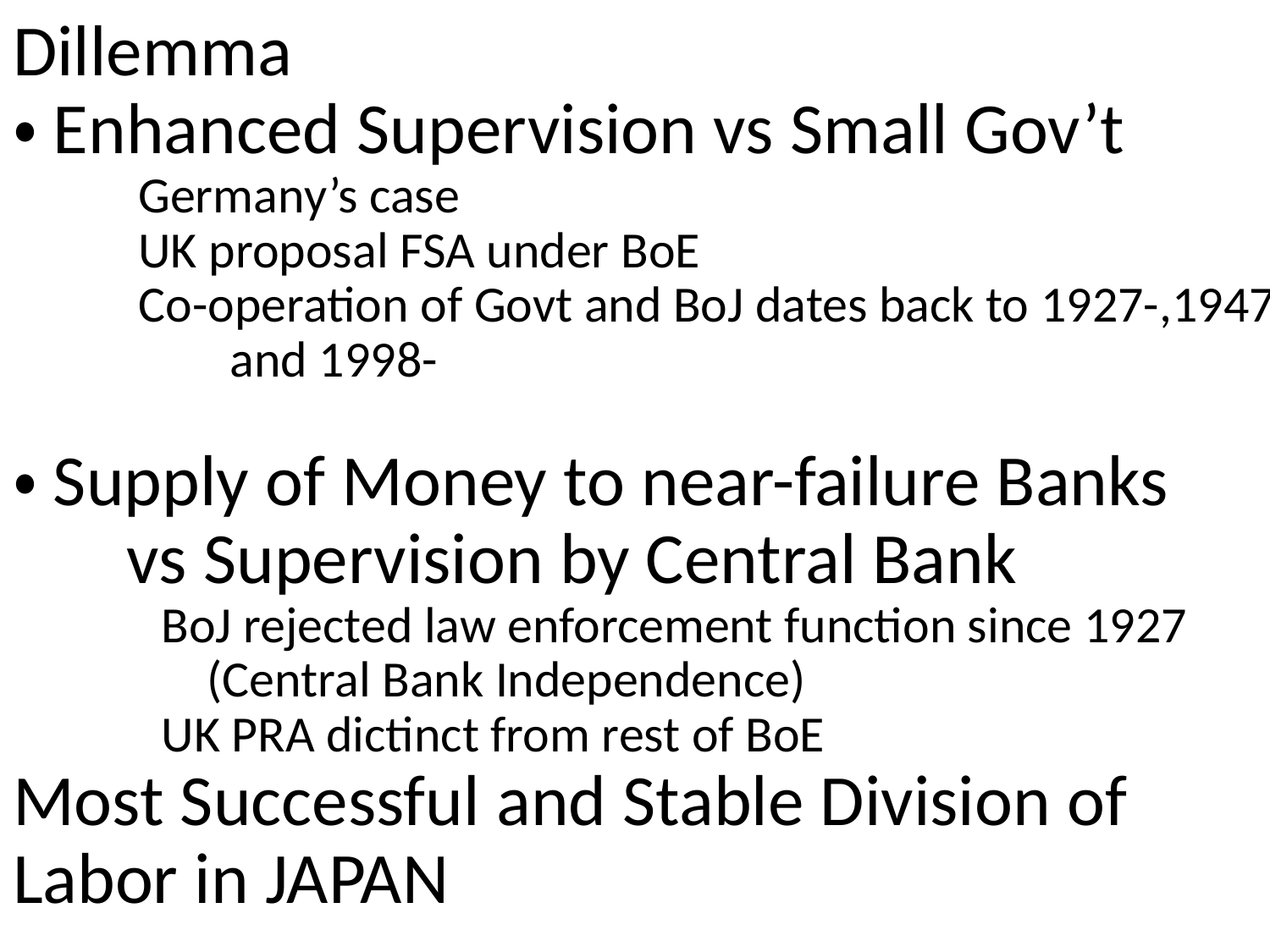

# Dillemma ・Enhanced Supervision vs Small Gov’t Germany’s case UK proposal FSA under BoE Co-operation of Govt and BoJ dates back to 1927-,1947- and 1998- ・Supply of Money to near-failure Banks vs Supervision by Central Bank BoJ rejected law enforcement function since 1927 (Central Bank Independence) UK PRA dictinct from rest of BoE Most Successful and Stable Division of Labor in JAPAN